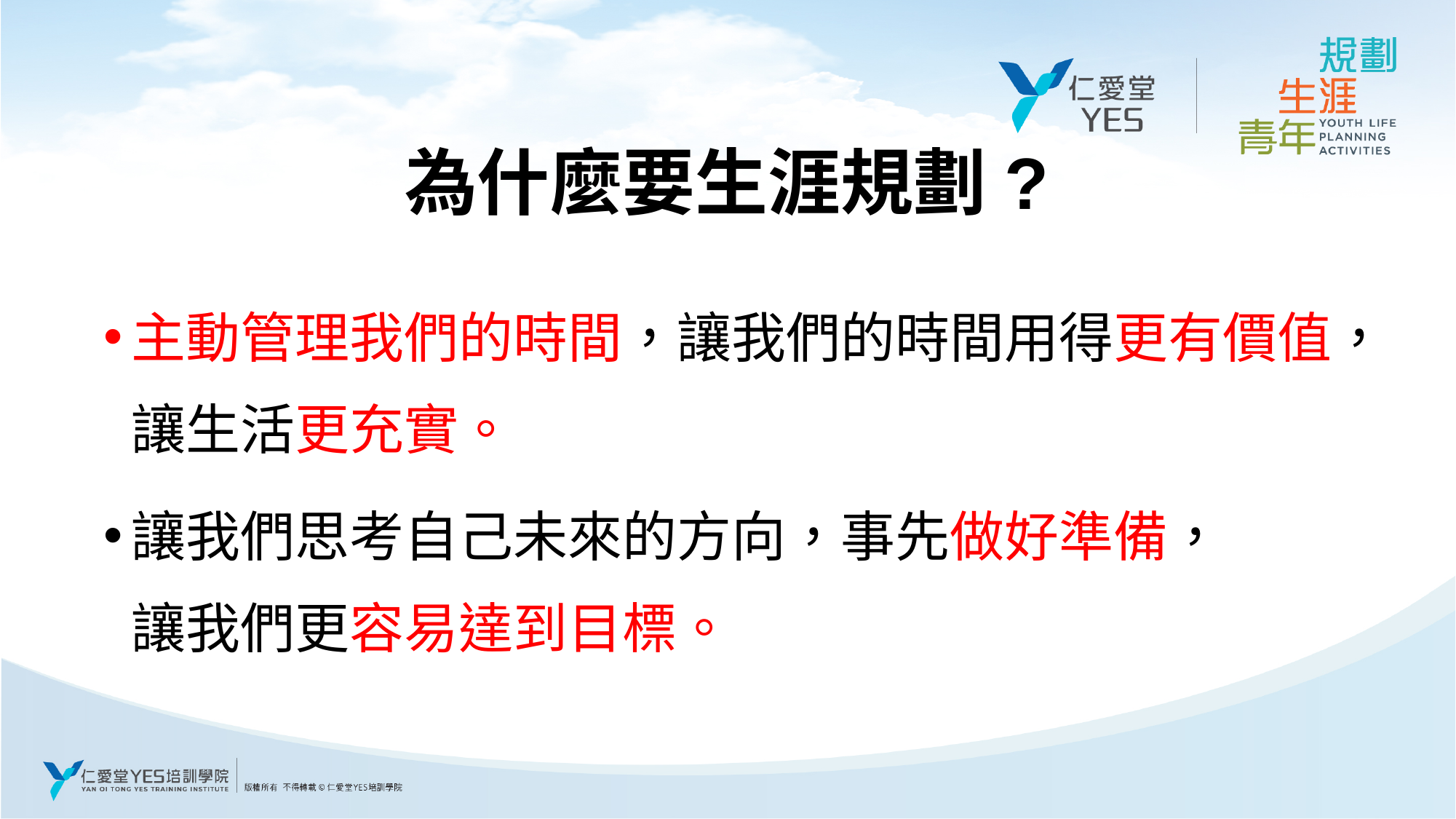

# 為什麼要生涯規劃?
主動管理我們的時間，讓我們的時間用得更有價值，讓生活更充實。
讓我們思考自己未來的方向，事先做好準備，
讓我們更容易達到目標。